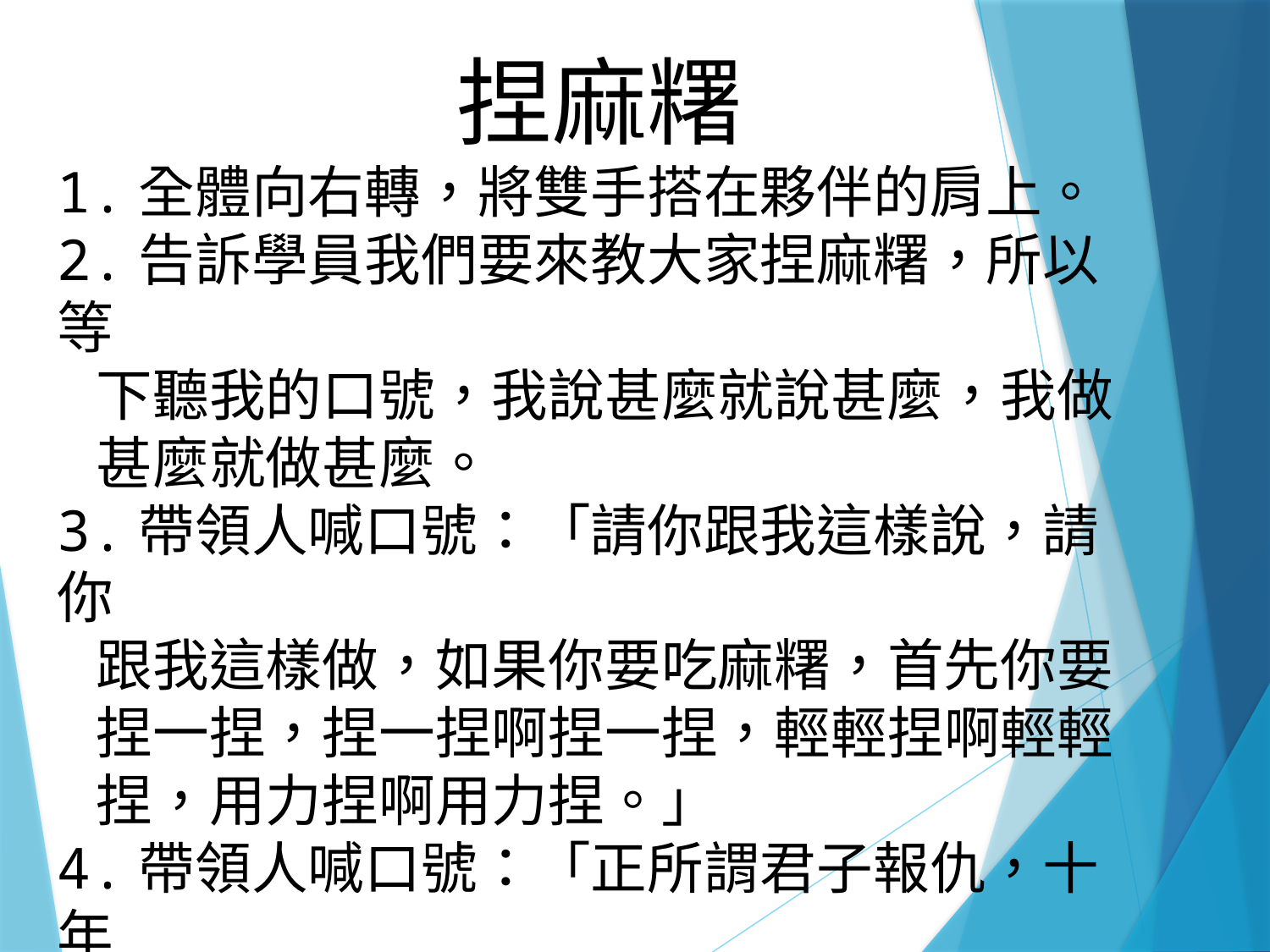

捏麻糬
1.全體向右轉，將雙手搭在夥伴的肩上。
2.告訴學員我們要來教大家捏麻糬，所以等
  下聽我的口號，我說甚麼就說甚麼，我做
  甚麼就做甚麼。
3.帶領人喊口號：「請你跟我這樣說，請你
  跟我這樣做，如果你要吃麻糬，首先你要
  捏一捏，捏一捏啊捏一捏，輕輕捏啊輕輕
  捏，用力捏啊用力捏。」
4.帶領人喊口號：「正所謂君子報仇，十年
  不晚，現在就是報仇的時候，請轉身換人
  捏。」